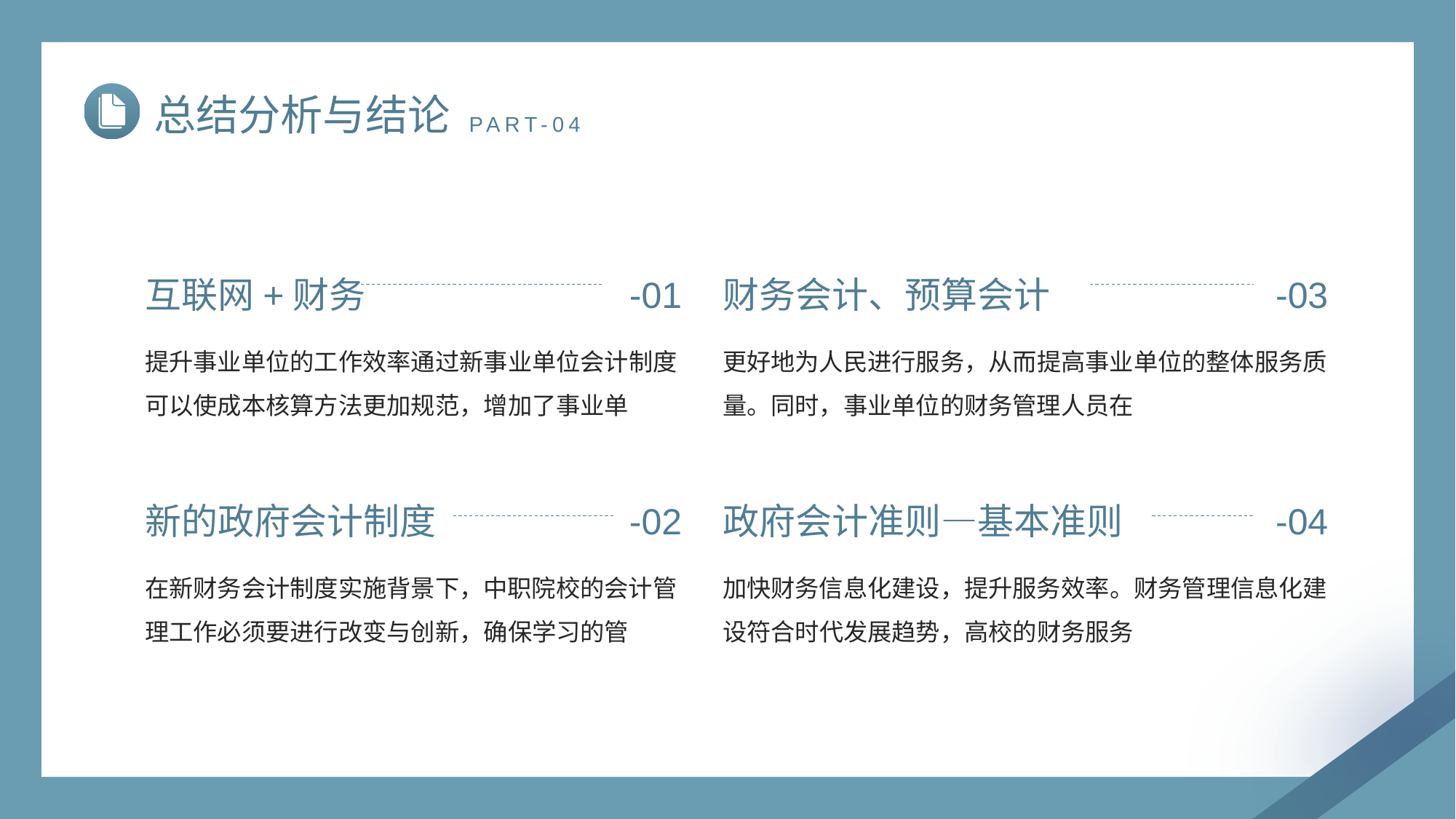

总结分析与结论
PART-04
互联网+财务
-01
财务会计、预算会计
-03
提升事业单位的工作效率通过新事业单位会计制度可以使成本核算方法更加规范，增加了事业单
更好地为人民进行服务，从而提高事业单位的整体服务质量。同时，事业单位的财务管理人员在
新的政府会计制度
-02
政府会计准则—基本准则
-04
在新财务会计制度实施背景下，中职院校的会计管理工作必须要进行改变与创新，确保学习的管
加快财务信息化建设，提升服务效率。财务管理信息化建设符合时代发展趋势，高校的财务服务